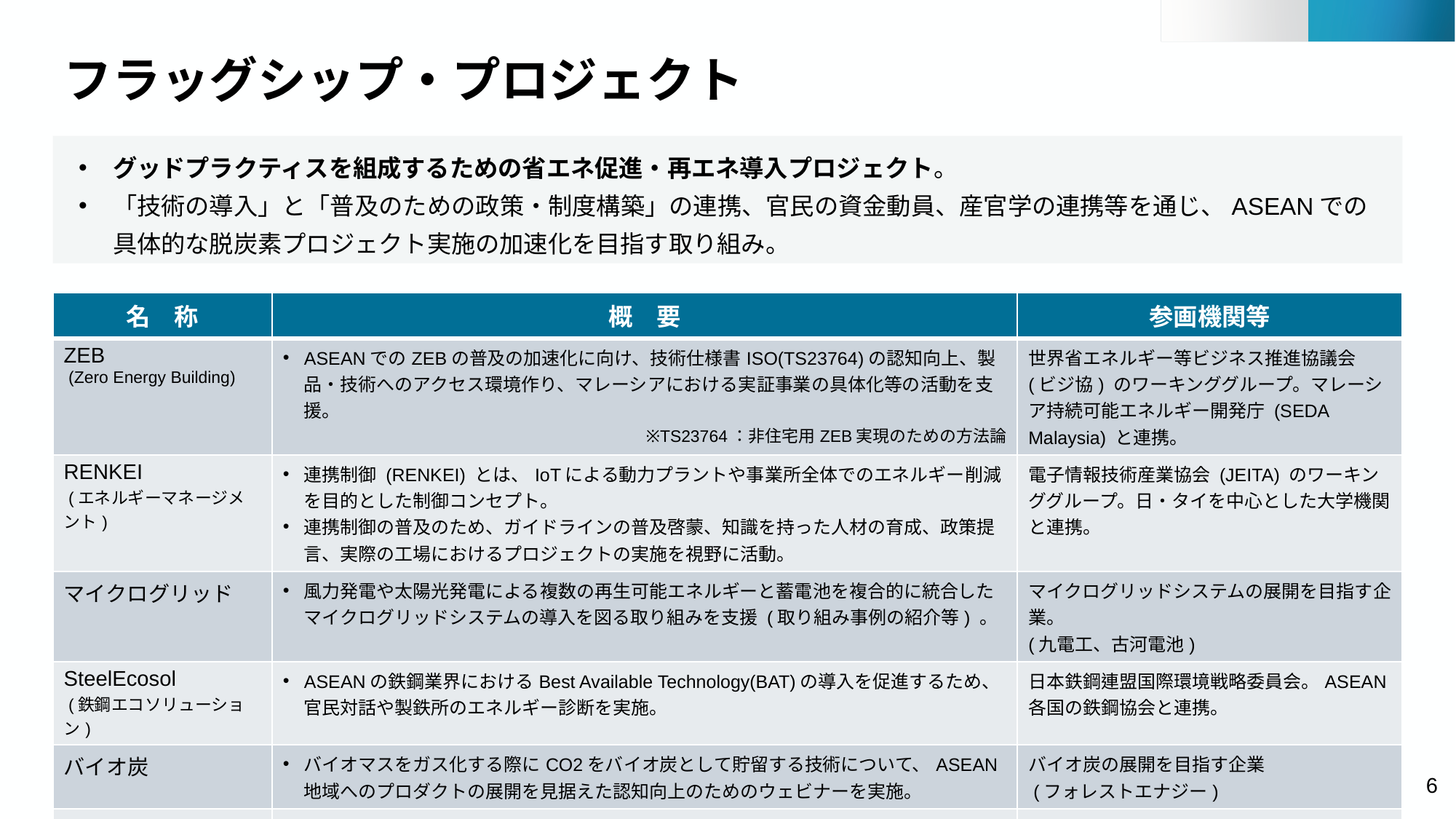

# フラッグシップ・プロジェクト
グッドプラクティスを組成するための省エネ促進・再エネ導入プロジェクト。
「技術の導入」と「普及のための政策・制度構築」の連携、官民の資金動員、産官学の連携等を通じ、ASEANでの具体的な脱炭素プロジェクト実施の加速化を目指す取り組み。
| 名　称 | 概　要 | 参画機関等 |
| --- | --- | --- |
| ZEB (Zero Energy Building) | ASEANでのZEBの普及の加速化に向け、技術仕様書ISO(TS23764)の認知向上、製品・技術へのアクセス環境作り、マレーシアにおける実証事業の具体化等の活動を支援。 ※TS23764：非住宅用ZEB実現のための方法論 | 世界省エネルギー等ビジネス推進協議会 (ビジ協) のワーキンググループ。マレーシア持続可能エネルギー開発庁 (SEDA Malaysia) と連携。 |
| RENKEI (エネルギーマネージメント) | 連携制御 (RENKEI) とは、IoTによる動力プラントや事業所全体でのエネルギー削減を目的とした制御コンセプト。 連携制御の普及のため、ガイドラインの普及啓蒙、知識を持った人材の育成、政策提言、実際の工場におけるプロジェクトの実施を視野に活動。 | 電子情報技術産業協会 (JEITA) のワーキンググループ。日・タイを中心とした大学機関と連携。 |
| マイクログリッド | 風力発電や太陽光発電による複数の再生可能エネルギーと蓄電池を複合的に統合したマイクログリッドシステムの導入を図る取り組みを支援 (取り組み事例の紹介等) 。 | マイクログリッドシステムの展開を目指す企業。 (九電工、古河電池) |
| SteelEcosol (鉄鋼エコソリューション) | ASEANの鉄鋼業界におけるBest Available Technology(BAT)の導入を促進するため、官民対話や製鉄所のエネルギー診断を実施。 | 日本鉄鋼連盟国際環境戦略委員会。ASEAN各国の鉄鋼協会と連携。 |
| バイオ炭 | バイオマスをガス化する際にCO2をバイオ炭として貯留する技術について、ASEAN地域へのプロダクトの展開を見据えた認知向上のためのウェビナーを実施。 | バイオ炭の展開を目指す企業 (フォレストエナジー) |
| 高効率空調 | 高めの温度設定でも従来同様の快適性を提供する高効率空調(タイやベトナムで試験導入中)について、他国への展開を見据えた認知普及活動(セミナーなど)を実施。 | 高効率空調の展開を目指す企業 (ダイキン) |
| ファイナンス | ASEAN域内で脱炭素技術の導入を行う上での課題の分析、地場金融機関のニーズの把握、ファイナンス動員に向けたセミナーの開催、脱炭素技術導入のための金融商品の策定支援等を実施。 | アジア太平洋開発金融機関協会 (ADFIAP：40ヵ国90機関) |
6